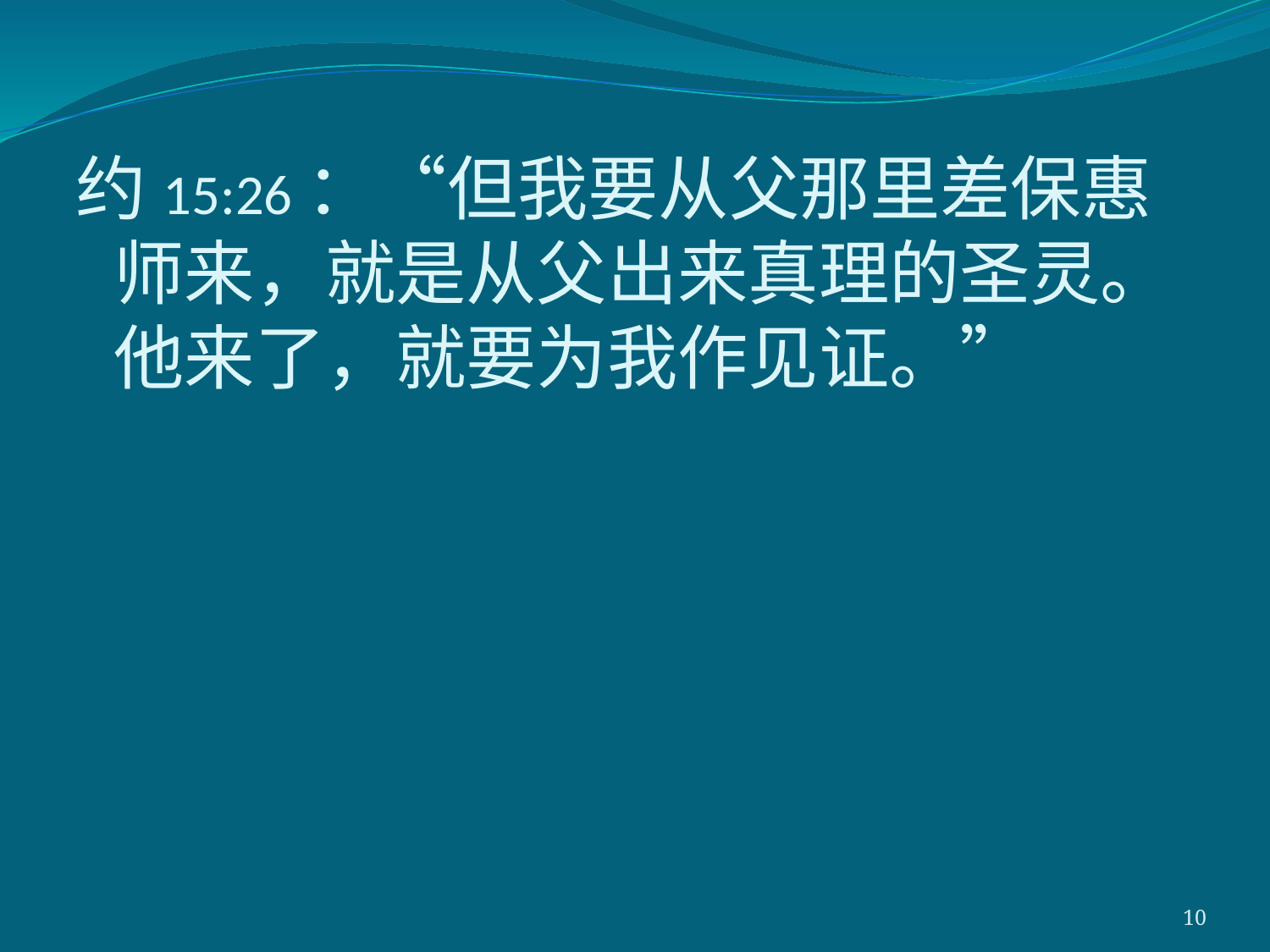

约15:26：“但我要从父那里差保惠师来，就是从父出来真理的圣灵。他来了，就要为我作见证。”
10